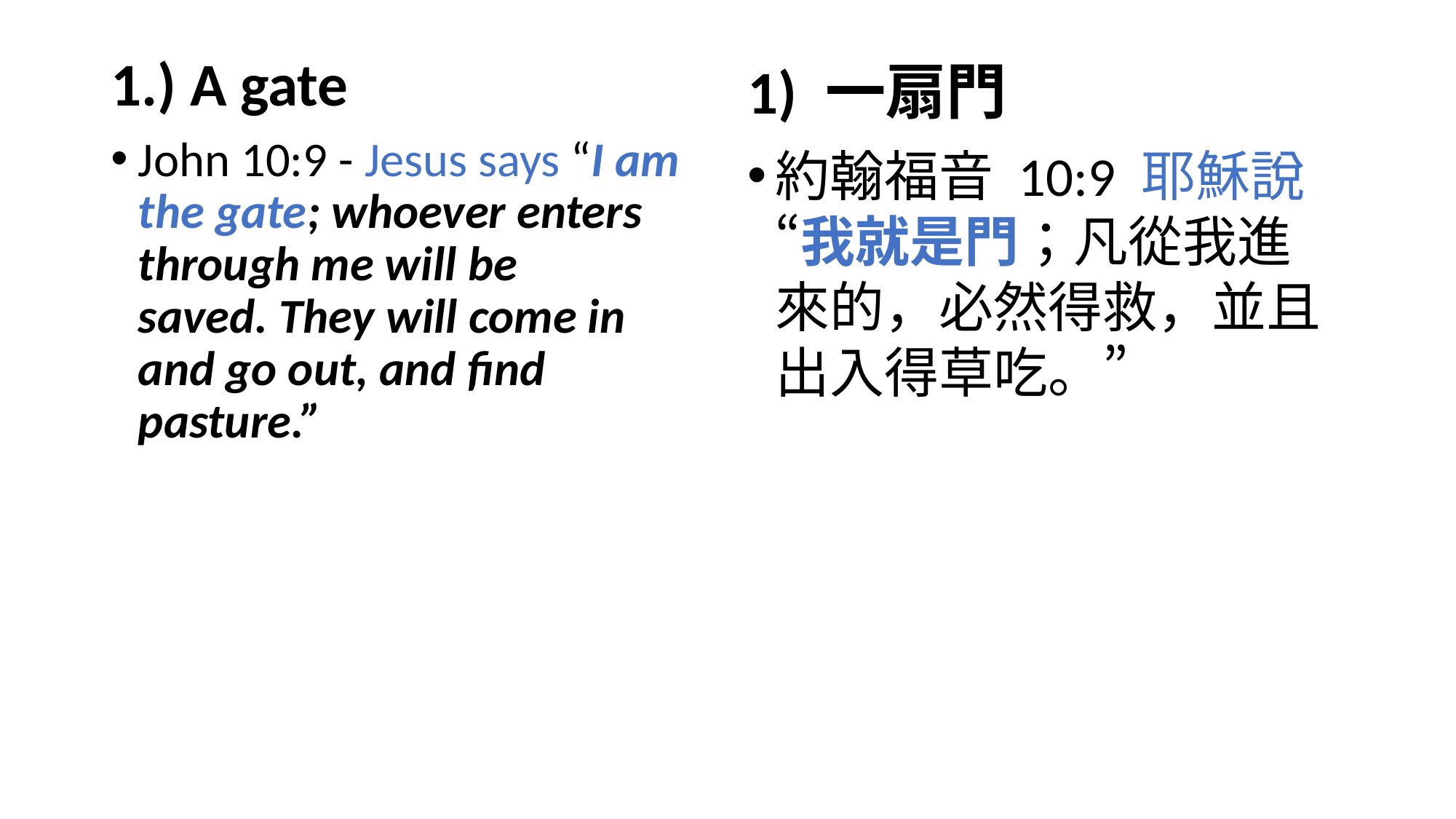

1.) A gate
John 10:9 - Jesus says “I am the gate; whoever enters through me will be saved. They will come in and go out, and find pasture.”

1) 一扇門
約翰福音 10:9 耶穌說 “我就是門；凡從我進來的，必然得救，並且出入得草吃。”